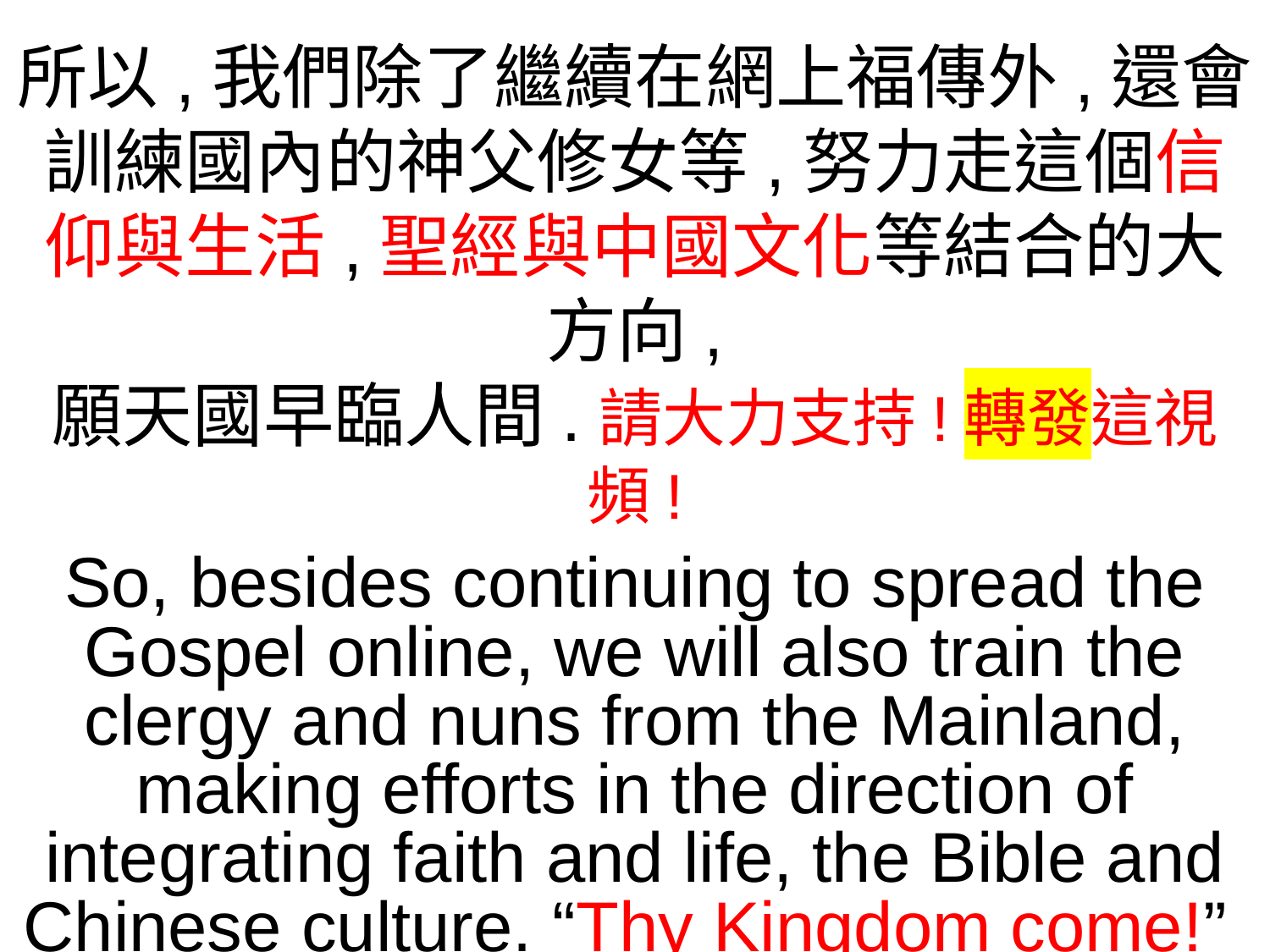

所以,我們除了繼續在網上福傳外,還會訓練國內的神父修女等,努力走這個信仰與生活,聖經與中國文化等結合的大方向,
願天國早臨人間.請大力支持!轉發這視頻!
So, besides continuing to spread the Gospel online, we will also train the clergy and nuns from the Mainland, making efforts in the direction of integrating faith and life, the Bible and Chinese culture. “Thy Kingdom come!”
 Please support us wholeheartedly
 And please share this video!